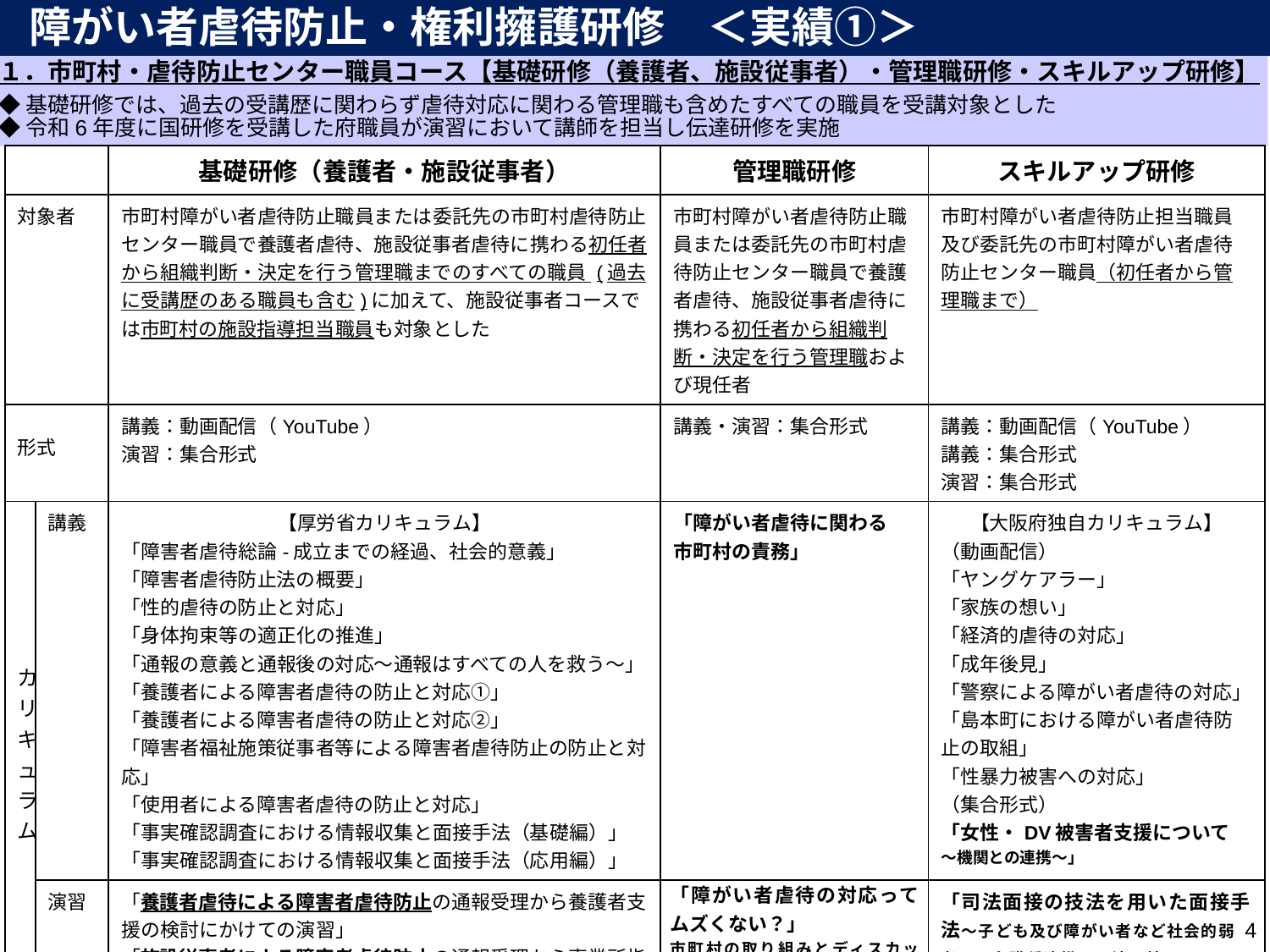

障がい者虐待防止・権利擁護研修　＜実績①＞

１．市町村・虐待防止センター職員コース【基礎研修（養護者、施設従事者）・管理職研修・スキルアップ研修】
◆基礎研修では、過去の受講歴に関わらず虐待対応に関わる管理職も含めたすべての職員を受講対象とした
◆令和6年度に国研修を受講した府職員が演習において講師を担当し伝達研修を実施

|  |  | 基礎研修（養護者・施設従事者） | 管理職研修 | スキルアップ研修 |
| --- | --- | --- | --- | --- |
| 対象者 |  | 市町村障がい者虐待防止職員または委託先の市町村虐待防止センター職員で養護者虐待、施設従事者虐待に携わる初任者から組織判断・決定を行う管理職までのすべての職員 (過去に受講歴のある職員も含む)に加えて、施設従事者コースでは市町村の施設指導担当職員も対象とした | 市町村障がい者虐待防止職員または委託先の市町村虐待防止センター職員で養護者虐待、施設従事者虐待に携わる初任者から組織判断・決定を行う管理職および現任者 | 市町村障がい者虐待防止担当職員及び委託先の市町村障がい者虐待防止センター職員（初任者から管理職まで） |
| 形式 |  | 講義：動画配信（YouTube）　　　　　 演習：集合形式 | 講義・演習：集合形式 | 講義：動画配信（YouTube） 講義：集合形式　　　　 演習：集合形式 |
| カリキュラム | 講義 | 【厚労省カリキュラム】 「障害者虐待総論-成立までの経過、社会的意義」 「障害者虐待防止法の概要」 「性的虐待の防止と対応」 「身体拘束等の適正化の推進」 「通報の意義と通報後の対応～通報はすべての人を救う～」 「養護者による障害者虐待の防止と対応①」 「養護者による障害者虐待の防止と対応②」 「障害者福祉施策従事者等による障害者虐待防止の防止と対応」 「使用者による障害者虐待の防止と対応」 「事実確認調査における情報収集と面接手法（基礎編）」 「事実確認調査における情報収集と面接手法（応用編）」 | 「障がい者虐待に関わる 市町村の責務」 | 【大阪府独自カリキュラム】 （動画配信） 「ヤングケアラー」 「家族の想い」 「経済的虐待の対応」 「成年後見」 「警察による障がい者虐待の対応」 「島本町における障がい者虐待防止の取組」 「性暴力被害への対応」 （集合形式） 「女性・DV被害者支援について ～機関との連携～」 |
|  | 演習 | 「養護者虐待による障害者虐待防止の通報受理から養護者支援の検討にかけての演習」 「施設従事者による障害者虐待防止の通報受理から事業所指導の検討にかけての演習」 | 「障がい者虐待の対応ってムズくない？」 市町村の取り組みとディスカッション －対応力の向上へ向けて－ | 「司法面接の技法を用いた面接手法～子ども及び障がい者など社会的弱者への多職種連携の司法面接～」 「事例検討（養護者・従事者）」 |
| 実績 |  | 受講者数　養護者：520名（うち演習受講者148名） 　　　　　　　　　従事者：277名（うち演習受講者85名） | 受講者数　６４名 | 受講者数　91名 （うち演習受講者82名） |
4